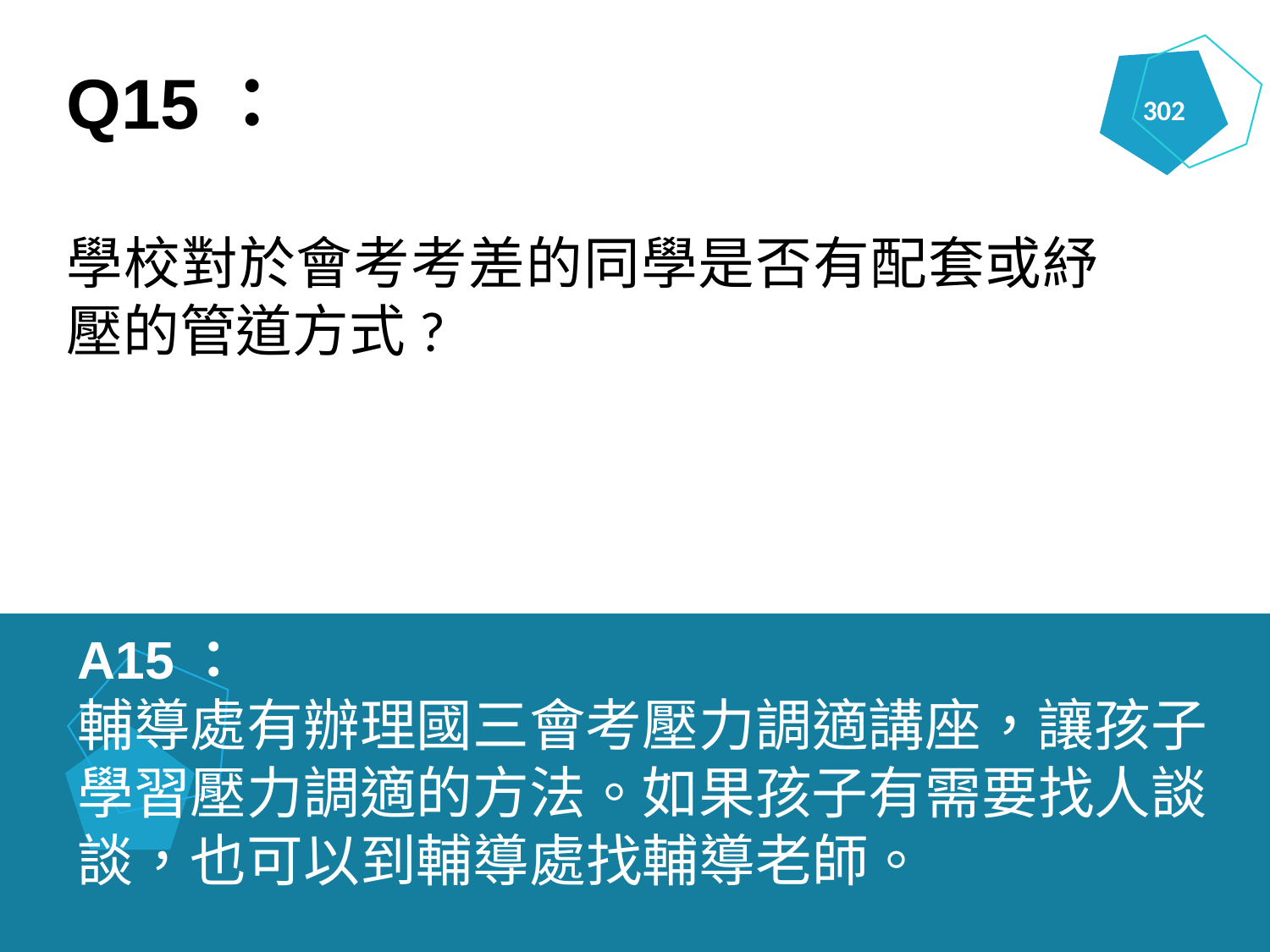

Q15：

學校對於會考考差的同學是否有配套或紓壓的管道方式?
302
A15：
輔導處有辦理國三會考壓力調適講座，讓孩子學習壓力調適的方法。如果孩子有需要找人談談，也可以到輔導處找輔導老師。